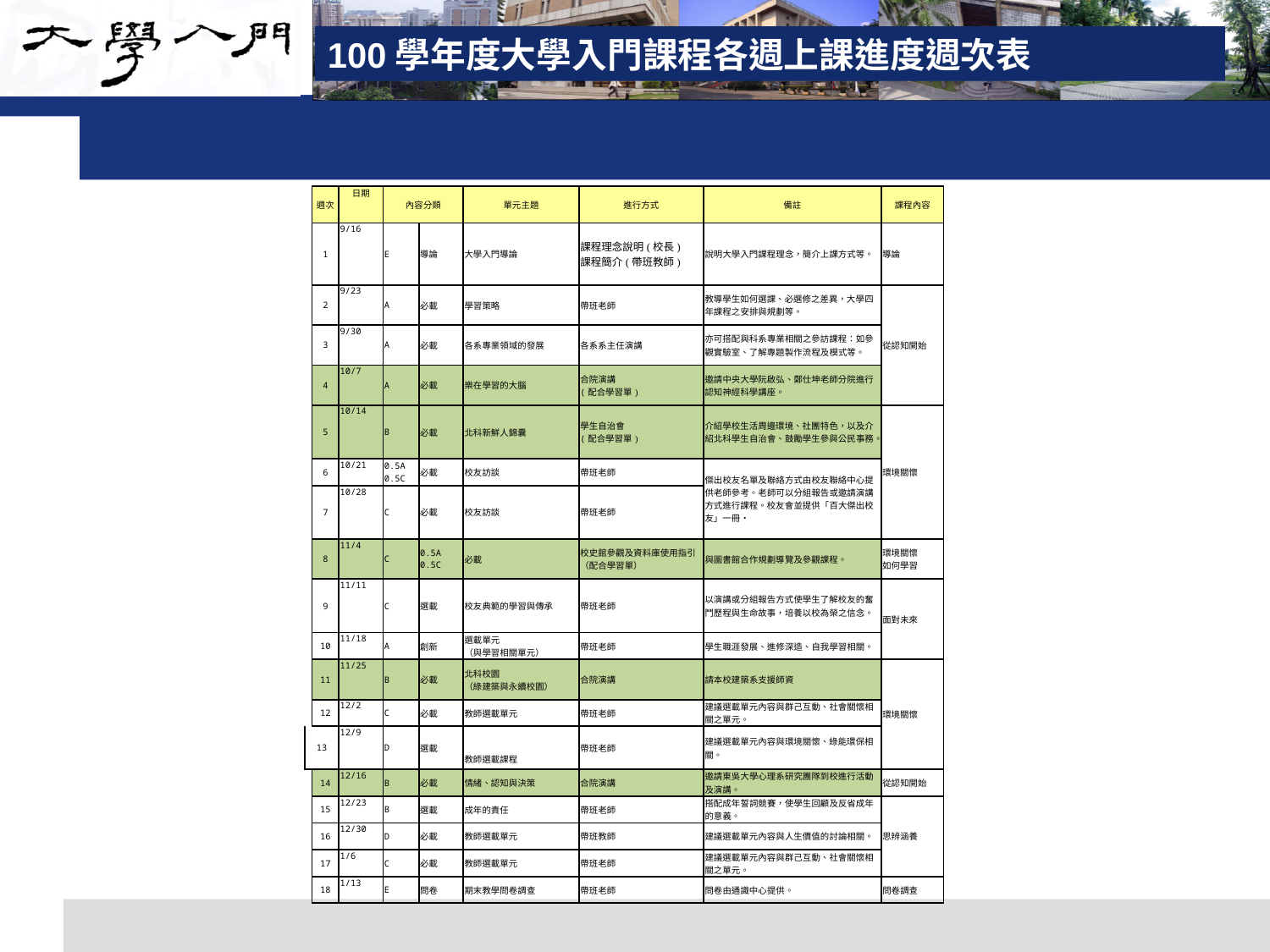

100學年度大學入門課程各週上課進度週次表
|  | 週次 | 日期 | 內容分類 |  | 單元主題 | 進行方式 | 備註 | 課程內容 |
| --- | --- | --- | --- | --- | --- | --- | --- | --- |
|  | 1 | 9/16 | E | 導論 | 大學入門導論 | 課程理念說明(校長) 課程簡介(帶班教師) | 說明大學入門課程理念，簡介上課方式等。 | 導論 |
|  | 2 | 9/23 | A | 必載 | 學習策略 | 帶班老師 | 教導學生如何選課、必選修之差異，大學四年課程之安排與規劃等。 | 從認知開始 |
|  | 3 | 9/30 | A | 必載 | 各系專業領域的發展 | 各系系主任演講 | 亦可搭配與科系專業相關之參訪課程：如參觀實驗室、了解專題製作流程及模式等。 |  |
|  | 4 | 10/7 | A | 必載 | 樂在學習的大腦 | 合院演講 (配合學習單) | 邀請中央大學阮啟弘、鄭仕坤老師分院進行認知神經科學講座。 |  |
|  | 5 | 10/14 | B | 必載 | 北科新鮮人錦囊 | 學生自治會 (配合學習單) | 介紹學校生活周邊環境、社團特色，以及介紹北科學生自治會、鼓勵學生參與公民事務。 | 環境關懷 |
|  | 6 | 10/21 | 0.5A 0.5C | 必載 | 校友訪談 | 帶班老師 | 傑出校友名單及聯絡方式由校友聯絡中心提供老師參考。老師可以分組報告或邀請演講方式進行課程。校友會並提供「百大傑出校友」一冊‧ |  |
|  | 7 | 10/28 | C | 必載 | 校友訪談 | 帶班老師 |  |  |
|  | 8 | 11/4 | C | 0.5A 0.5C | 必載 | 校史館參觀及資料庫使用指引 （配合學習單） | 與圖書館合作規劃導覽及參觀課程。 | 環境關懷 如何學習 |
|  | 9 | 11/11 | C | 選載 | 校友典範的學習與傳承 | 帶班老師 | 以演講或分組報告方式使學生了解校友的奮鬥歷程與生命故事，培養以校為榮之信念。 | 面對未來 |
|  | 10 | 11/18 | A | 創新 | 選載單元 （與學習相關單元） | 帶班老師 | 學生職涯發展、進修深造、自我學習相關。 |  |
|  | 11 | 11/25 | B | 必載 | 北科校園 （綠建築與永續校園） | 合院演講 | 請本校建築系支援師資 | 環境關懷 |
|  | 12 | 12/2 | C | 必載 | 教師選載單元 | 帶班老師 | 建議選載單元內容與群己互動、社會關懷相關之單元。 |  |
| 13 |  | 12/9 | D | 選載 | 教師選載課程 | 帶班老師 | 建議選載單元內容與環境關懷、綠能環保相關。 |  |
|  | 14 | 12/16 | B | 必載 | 情緒、認知與決策 | 合院演講 | 邀請東吳大學心理系研究團隊到校進行活動及演講。 | 從認知開始 |
|  | 15 | 12/23 | B | 選載 | 成年的責任 | 帶班老師 | 搭配成年誓詞競賽，使學生回顧及反省成年的意義。 | 思辨涵養 |
|  | 16 | 12/30 | D | 必載 | 教師選載單元 | 帶班教師 | 建議選載單元內容與人生價值的討論相關。 |  |
|  | 17 | 1/6 | C | 必載 | 教師選載單元 | 帶班老師 | 建議選載單元內容與群己互動、社會關懷相關之單元。 |  |
|  | 18 | 1/13 | E | 問卷 | 期末教學問卷調查 | 帶班老師 | 問卷由通識中心提供。 | 問卷調查 |